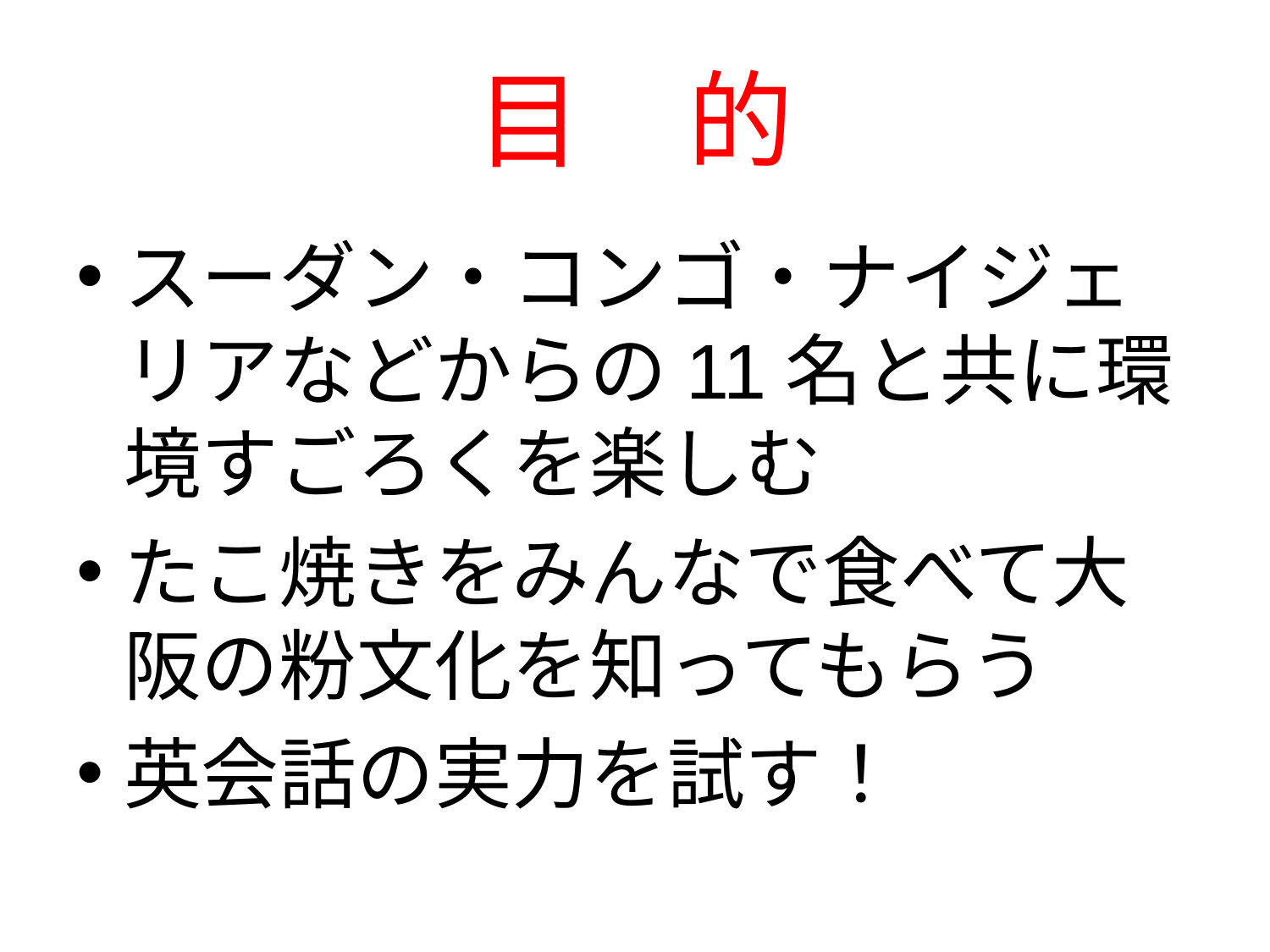

# 目　的
スーダン・コンゴ・ナイジェリアなどからの11名と共に環境すごろくを楽しむ
たこ焼きをみんなで食べて大阪の粉文化を知ってもらう
英会話の実力を試す！